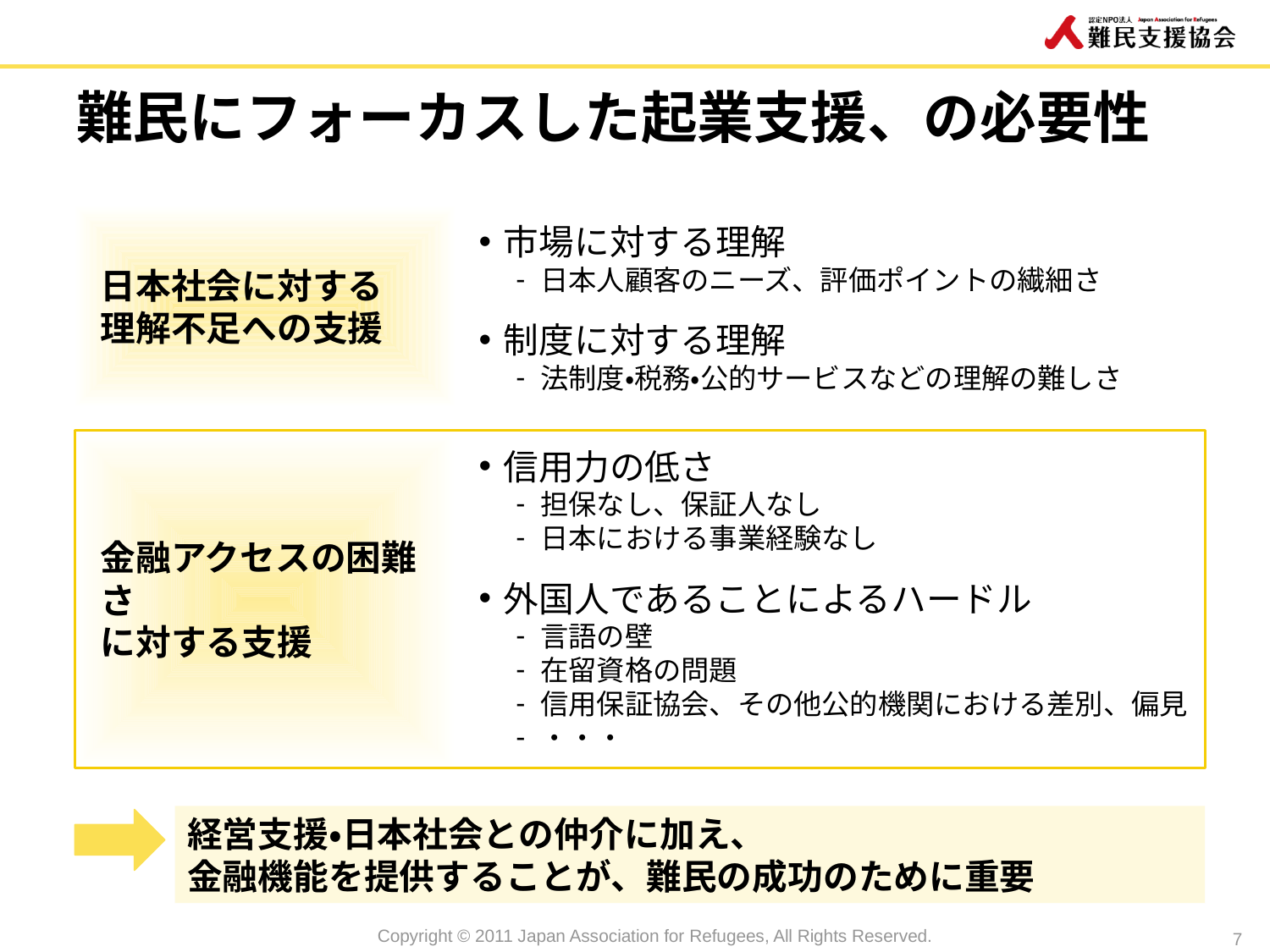

# 難民にフォーカスした起業支援、の必要性
日本社会に対する
理解不足への支援
市場に対する理解
日本人顧客のニーズ、評価ポイントの繊細さ

制度に対する理解
法制度・税務・公的サービスなどの理解の難しさ
金融アクセスの困難さ
に対する支援

信用力の低さ
担保なし、保証人なし
日本における事業経験なし

外国人であることによるハードル
言語の壁
在留資格の問題
信用保証協会、その他公的機関における差別、偏見
・・・
経営支援・日本社会との仲介に加え、
金融機能を提供することが、難民の成功のために重要

7